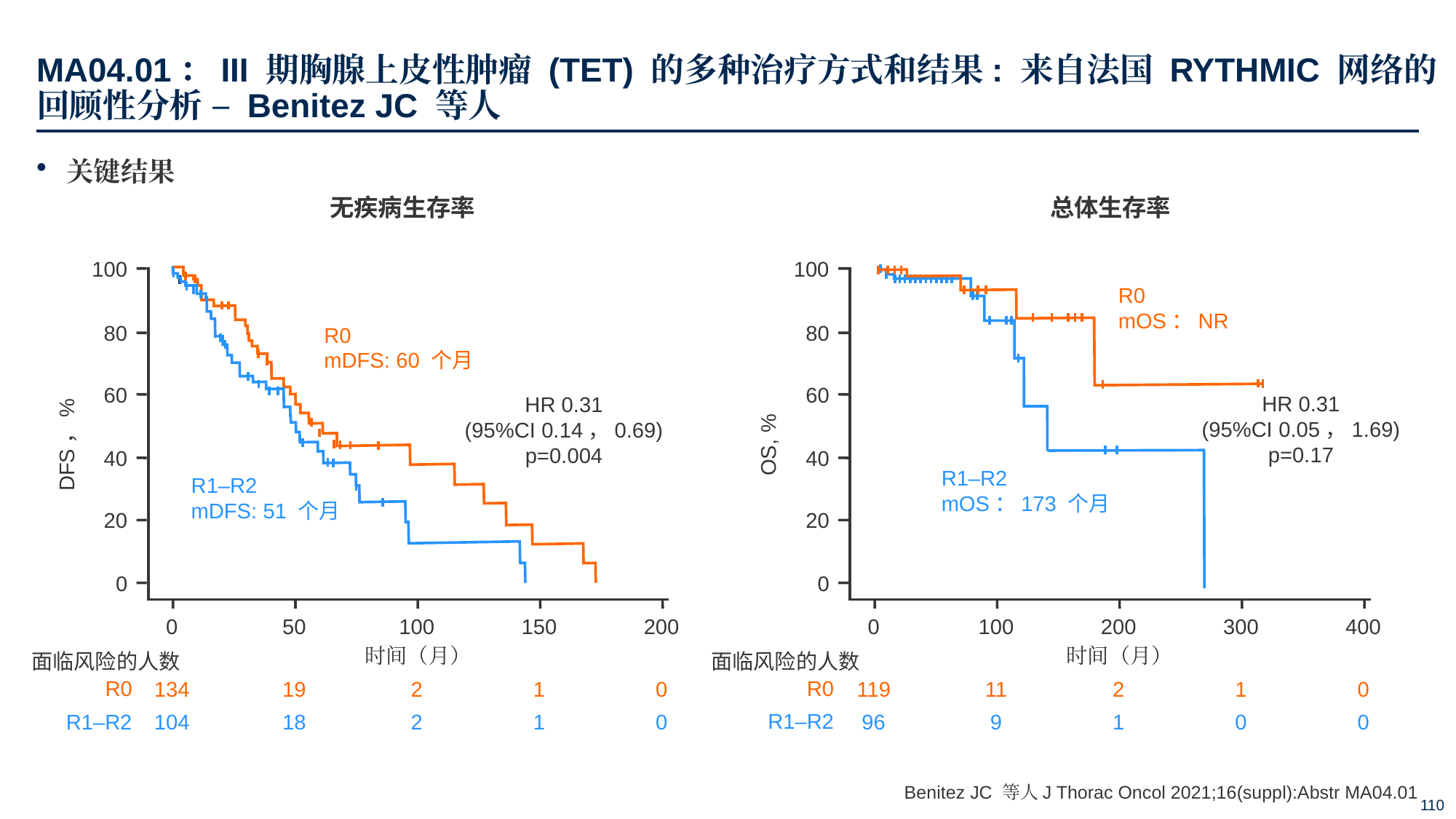

# MA04.01：III 期胸腺上皮性肿瘤 (TET) 的多种治疗方式和结果: 来自法国 RYTHMIC 网络的回顾性分析 – Benitez JC 等人
关键结果
无疾病生存率
总体生存率
100

80

60

40

20

0

100

80

60

40

20

0

R0
mOS：NR
R0
mDFS: 60 个月
HR 0.31
(95%CI 0.05，1.69)
p=0.17
HR 0.31
(95%CI 0.14，0.69)
p=0.004
DFS，%
OS, %
R1–R2
mOS：173 个月
R1–R2
mDFS: 51 个月

0
50
100
150
200

0
100
200
300
400
时间（月）
时间（月）
面临风险的人数
面临风险的人数
R0
R0
134
19
2
1
0
119
11
2
1
0
R1–R2
R1–R2
96
9
1
0
0
104
18
2
1
0
Benitez JC 等人J Thorac Oncol 2021;16(suppl):Abstr MA04.01